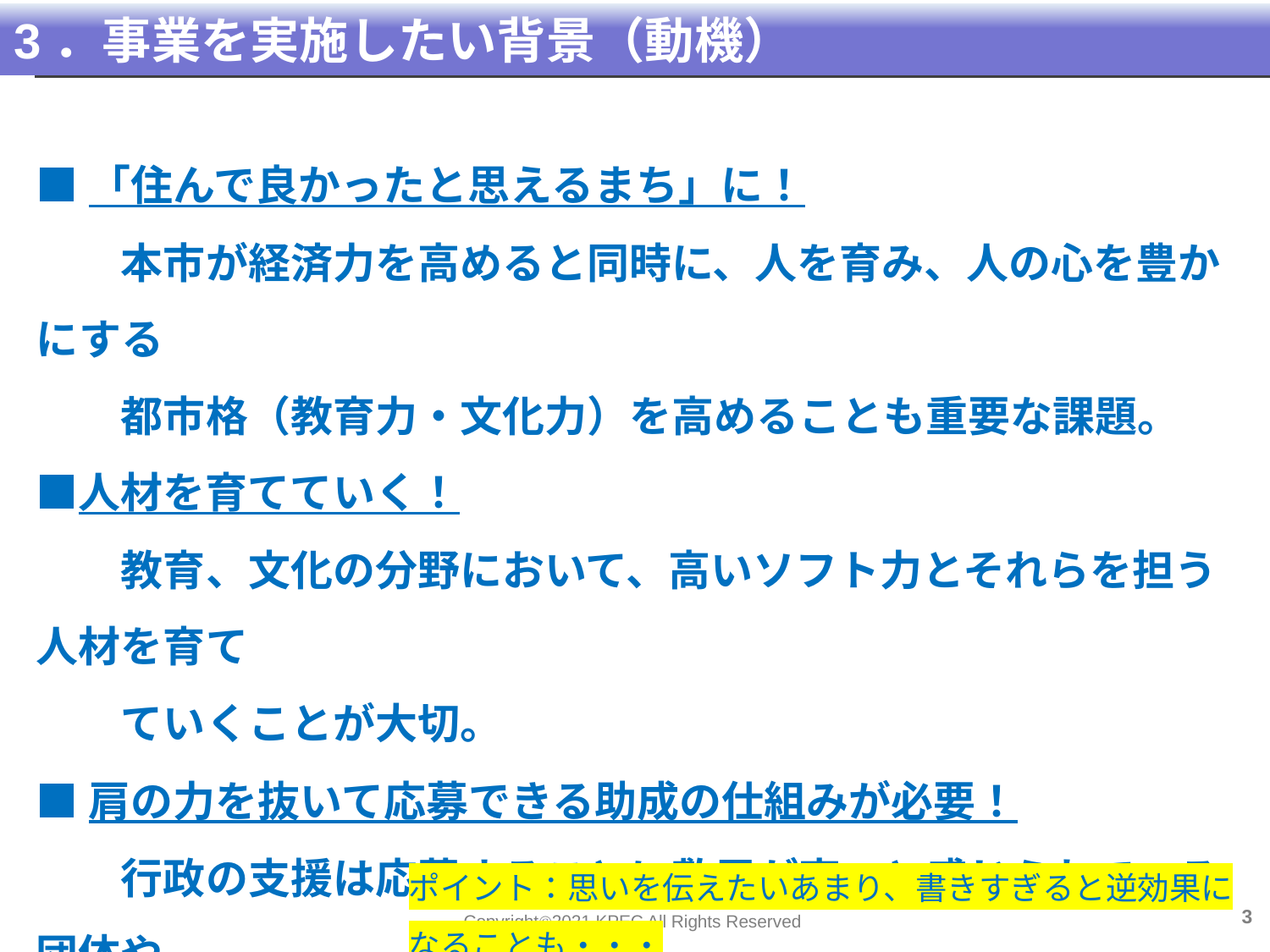

3．事業を実施したい背景（動機）
■「住んで良かったと思えるまち」に！
　　本市が経済力を高めると同時に、人を育み、人の心を豊かにする
　　都市格（教育力・文化力）を高めることも重要な課題。
■人材を育てていく！
　　教育、文化の分野において、高いソフト力とそれらを担う人材を育て
　　ていくことが大切。
■肩の力を抜いて応募できる助成の仕組みが必要！
　　行政の支援は応募することに敷居が高いと感じられている団体や
　　個人の方々でも肩の力を抜いて応募できる助成の仕組みを作る
　　必要があります。
ポイント：思いを伝えたいあまり、書きすぎると逆効果になることも・・・